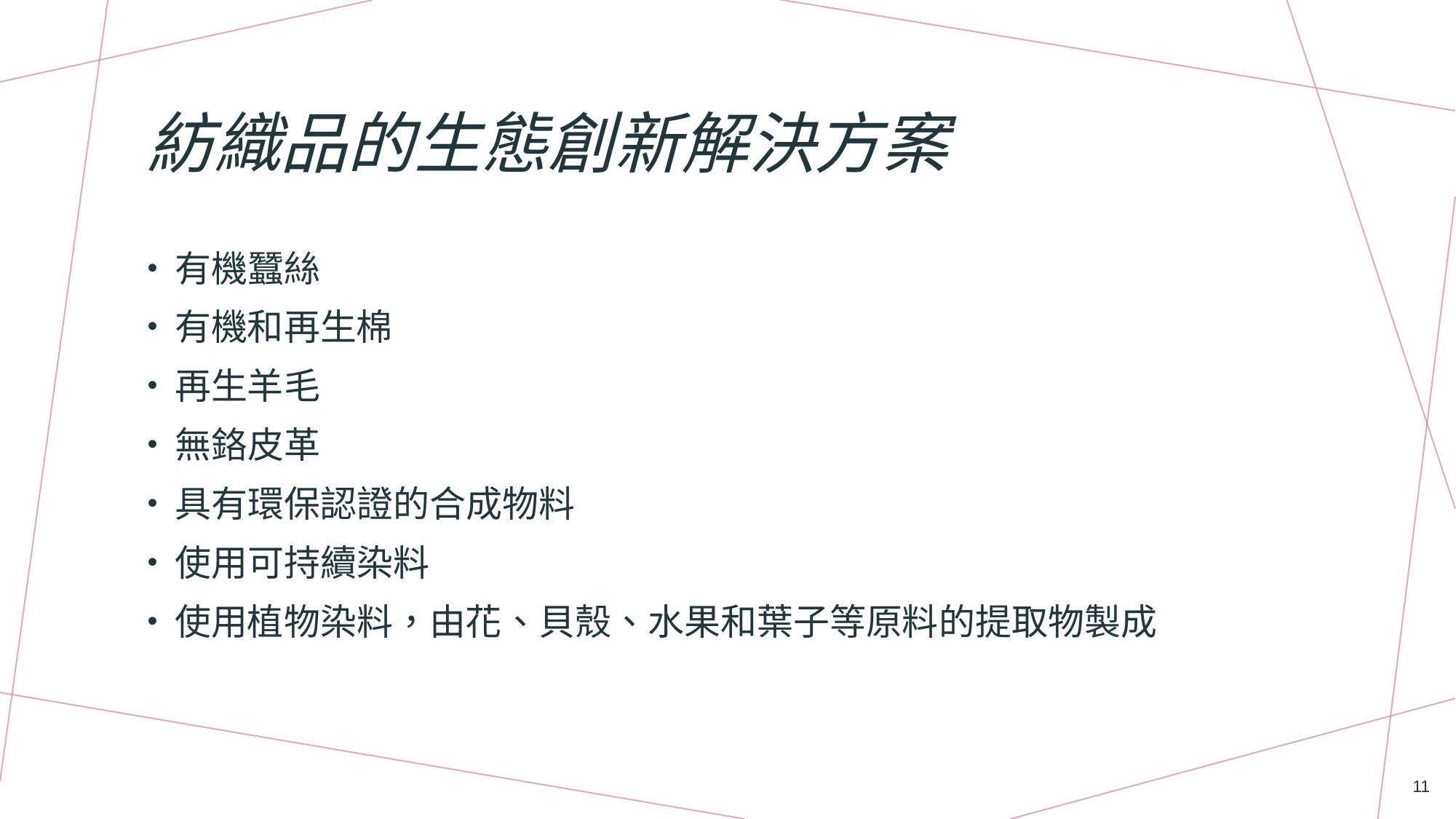

# 紡織品的生態創新解決方案
有機蠶絲
有機和再生棉
再生羊毛
無鉻皮革
具有環保認證的合成物料
使用可持續染料
使用植物染料，由花、貝殼、水果和葉子等原料的提取物製成
11